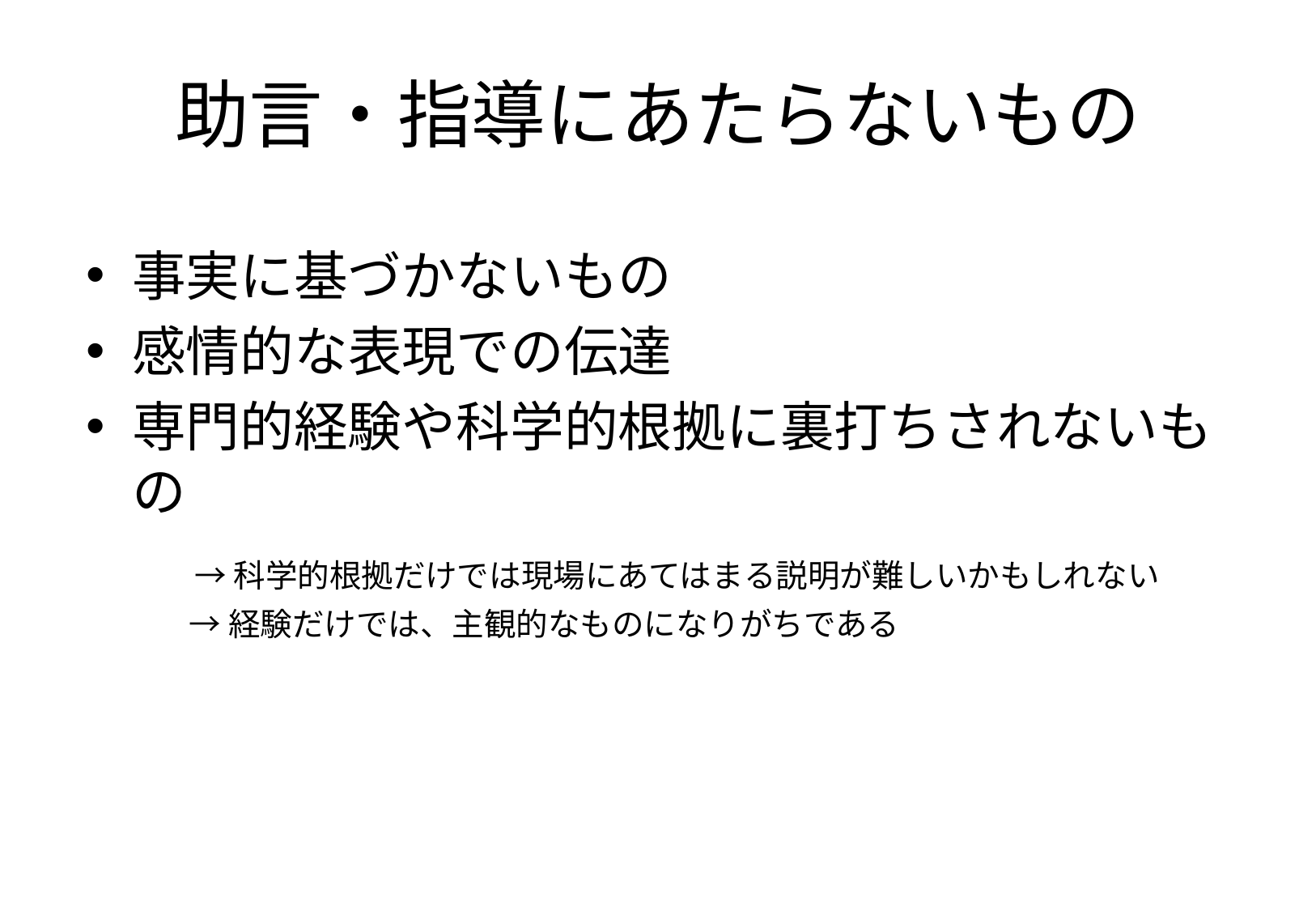

# 助言・指導にあたらないもの
事実に基づかないもの
感情的な表現での伝達
専門的経験や科学的根拠に裏打ちされないもの
　　→ 科学的根拠だけでは現場にあてはまる説明が難しいかもしれない
　　　 → 経験だけでは、主観的なものになりがちである